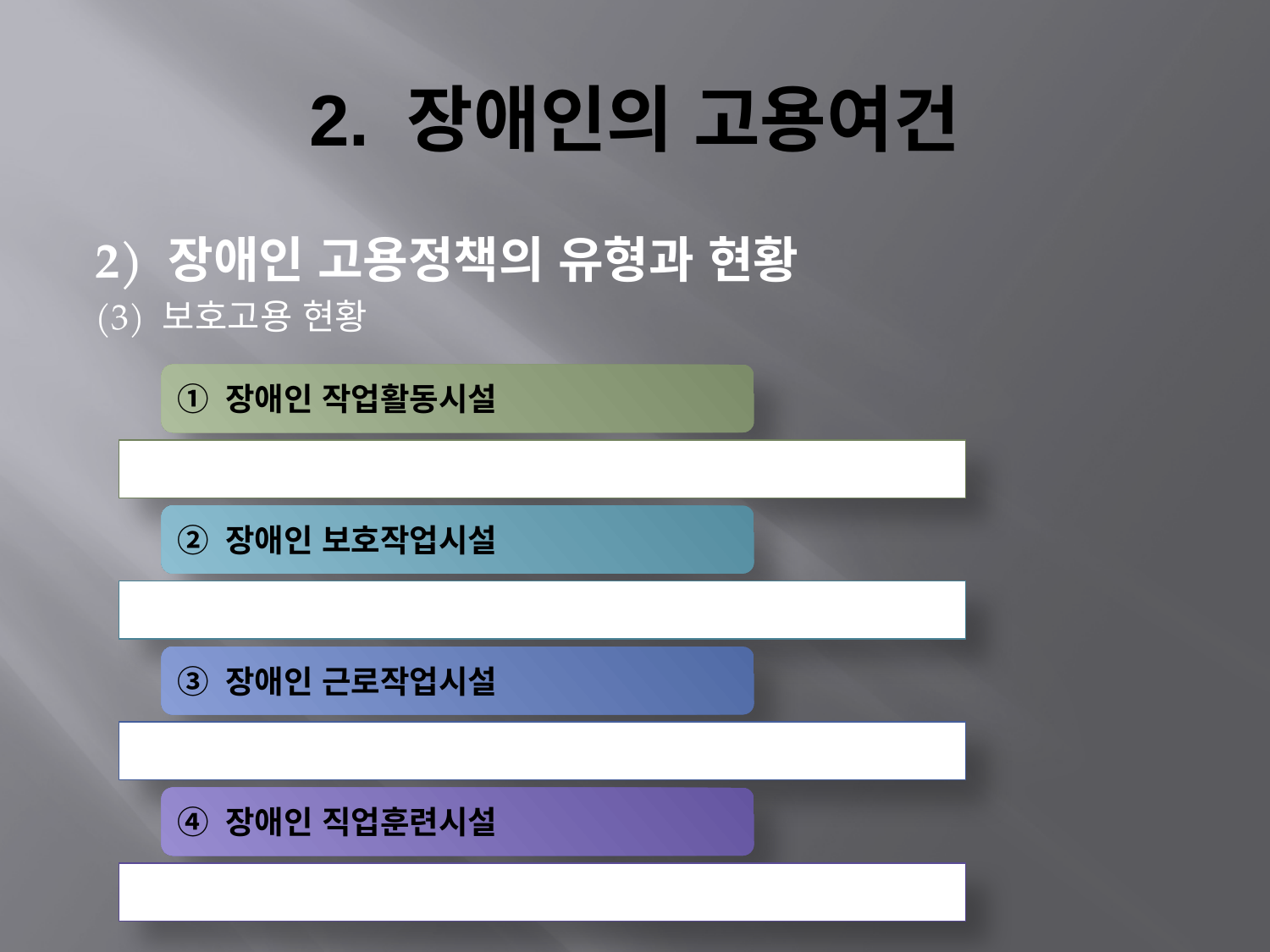

# 2. 장애인의 고용여건
2) 장애인 고용정책의 유형과 현황
(3) 보호고용 현황

④ 장애인 직업훈련시설
③ 장애인 근로작업시설
② 장애인 보호작업시설
① 장애인 작업활동시설